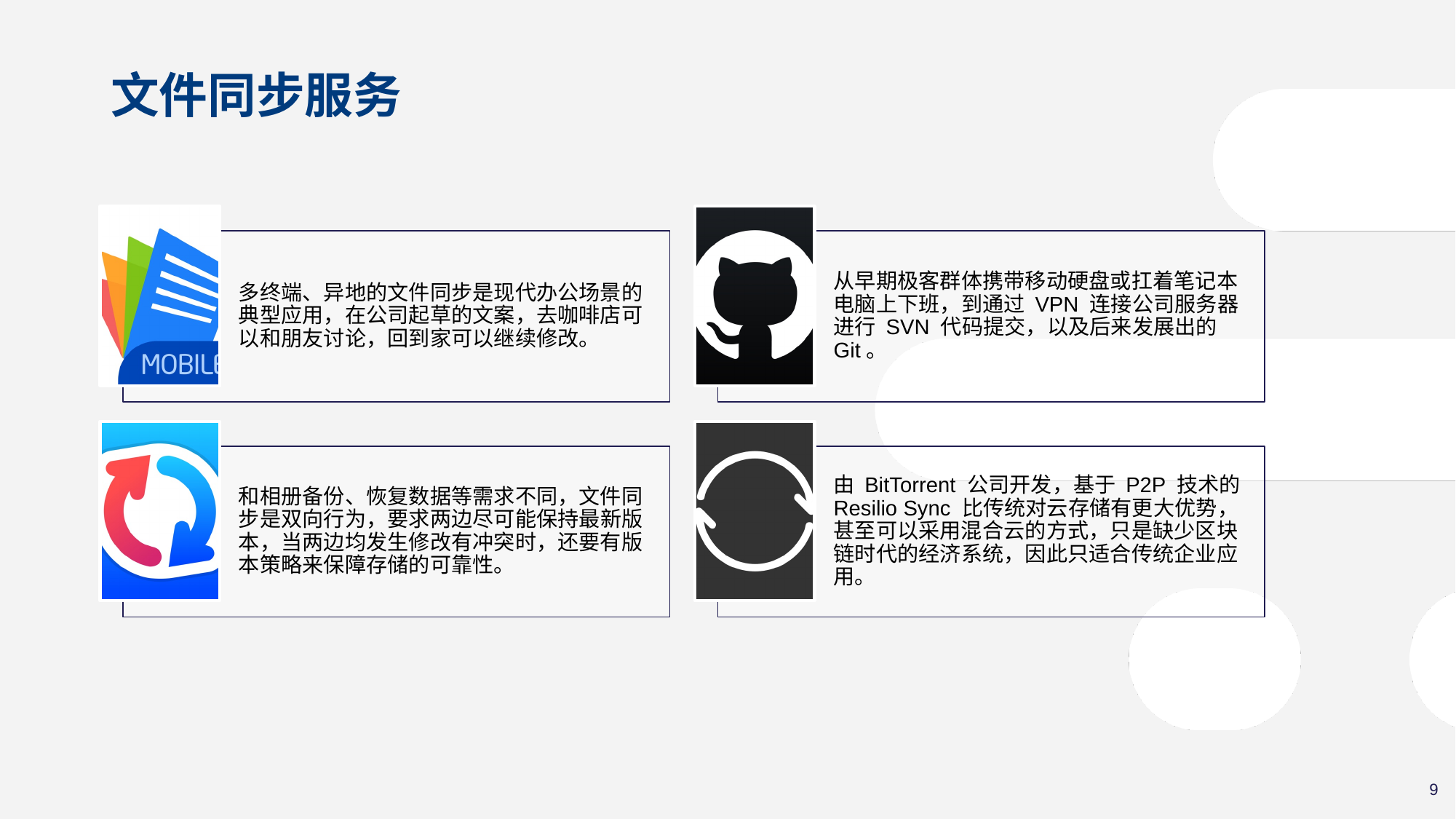

# 文件同步服务
多终端、异地的文件同步是现代办公场景的典型应用，在公司起草的文案，去咖啡店可以和朋友讨论，回到家可以继续修改。
从早期极客群体携带移动硬盘或扛着笔记本电脑上下班，到通过 VPN 连接公司服务器进行 SVN 代码提交，以及后来发展出的 Git。
和相册备份、恢复数据等需求不同，文件同步是双向行为，要求两边尽可能保持最新版本，当两边均发生修改有冲突时，还要有版本策略来保障存储的可靠性。
由 BitTorrent 公司开发，基于 P2P 技术的 Resilio Sync 比传统对云存储有更大优势，甚至可以采用混合云的方式，只是缺少区块链时代的经济系统，因此只适合传统企业应用。
9